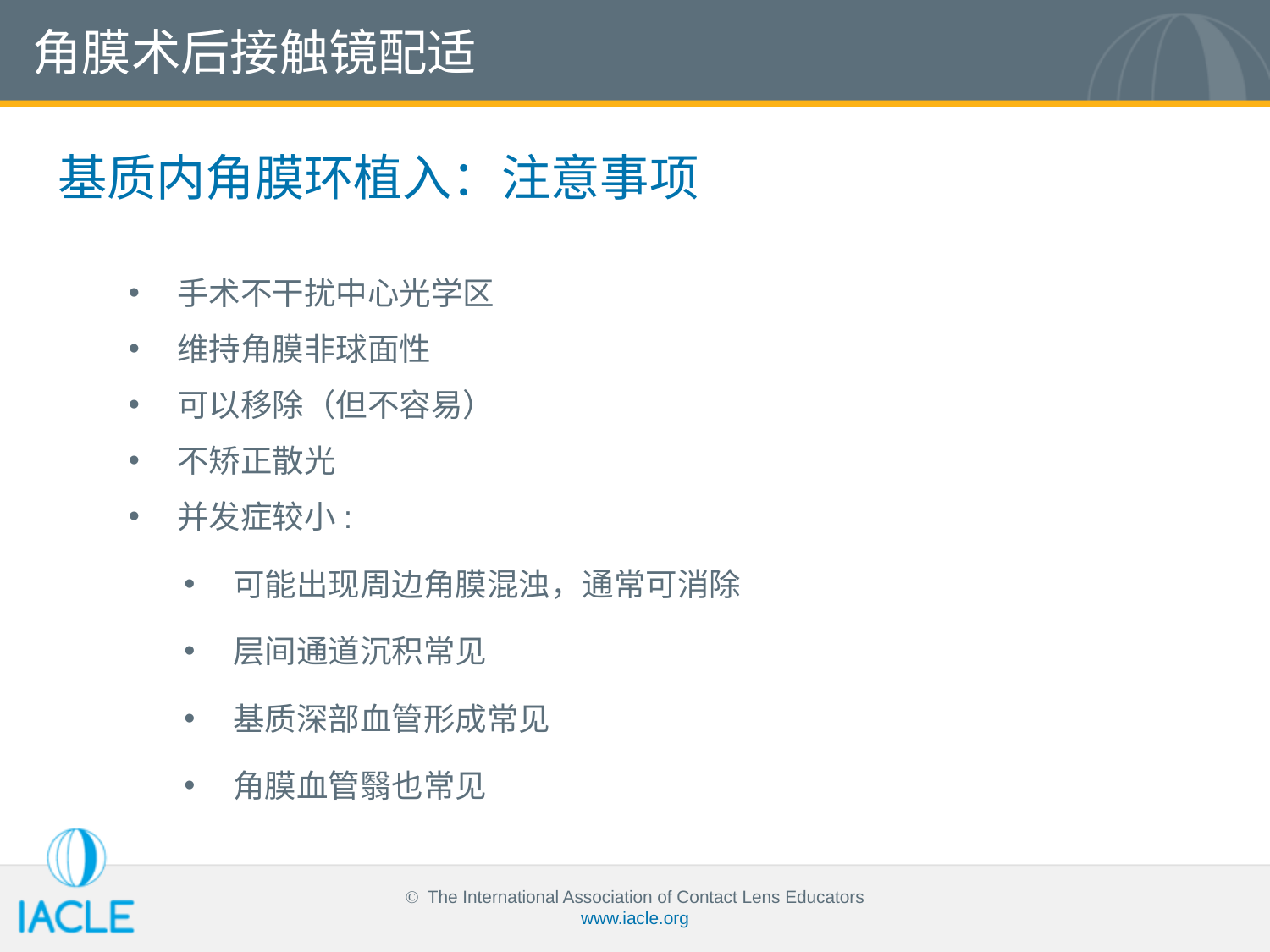

角膜术后接触镜配适
基质内角膜环植入：注意事项
手术不干扰中心光学区
维持角膜非球面性
可以移除（但不容易）
不矫正散光
并发症较小:
可能出现周边角膜混浊，通常可消除
层间通道沉积常见
基质深部血管形成常见
角膜血管翳也常见